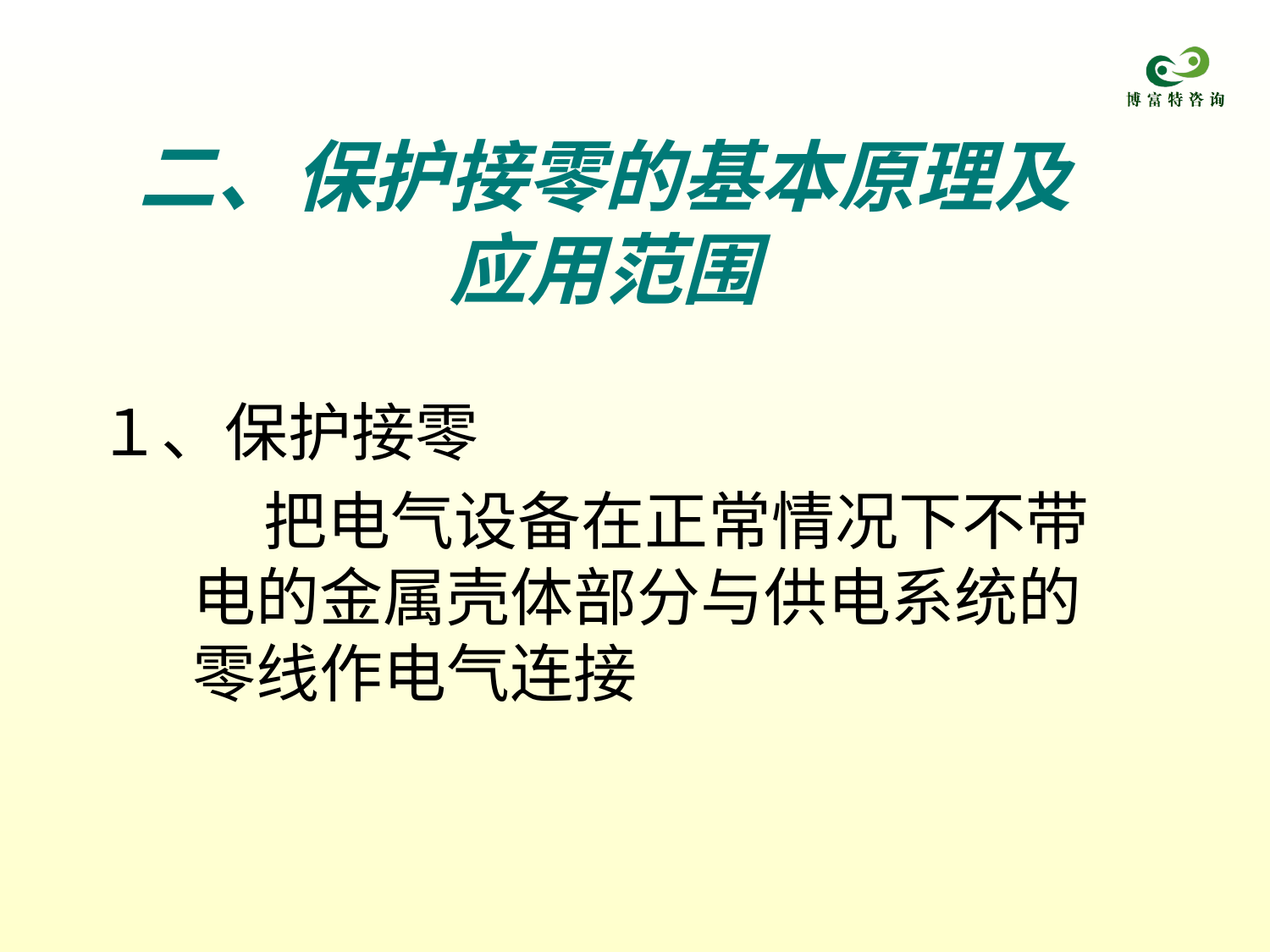

# 二、保护接零的基本原理及应用范围
１、保护接零
            把电气设备在正常情况下不带电的金属壳体部分与供电系统的零线作电气连接

59